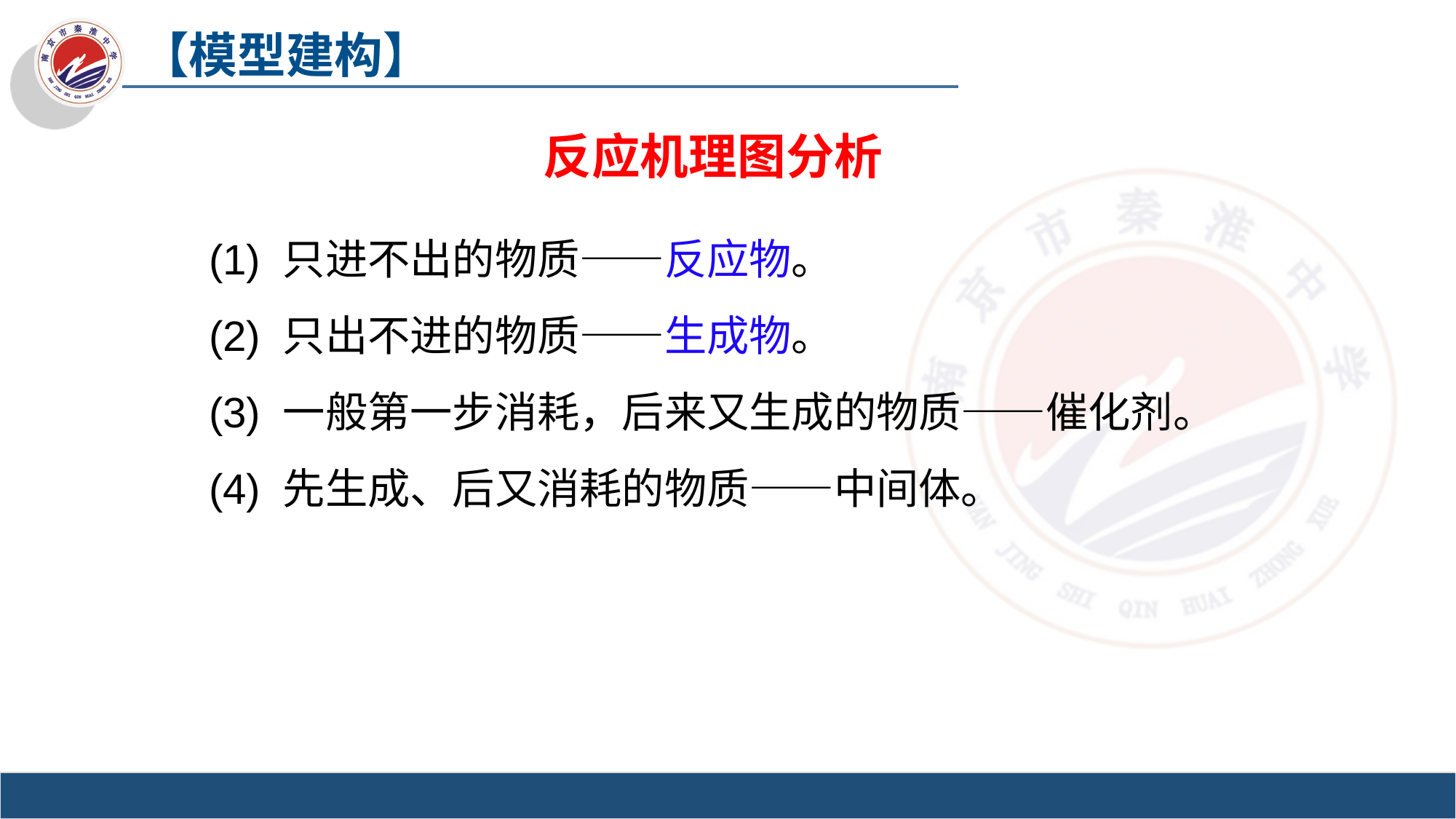

【模型建构】
反应机理图分析
(1) 只进不出的物质——反应物。
(2) 只出不进的物质——生成物。
(3) 一般第一步消耗，后来又生成的物质——催化剂。
(4) 先生成、后又消耗的物质——中间体。